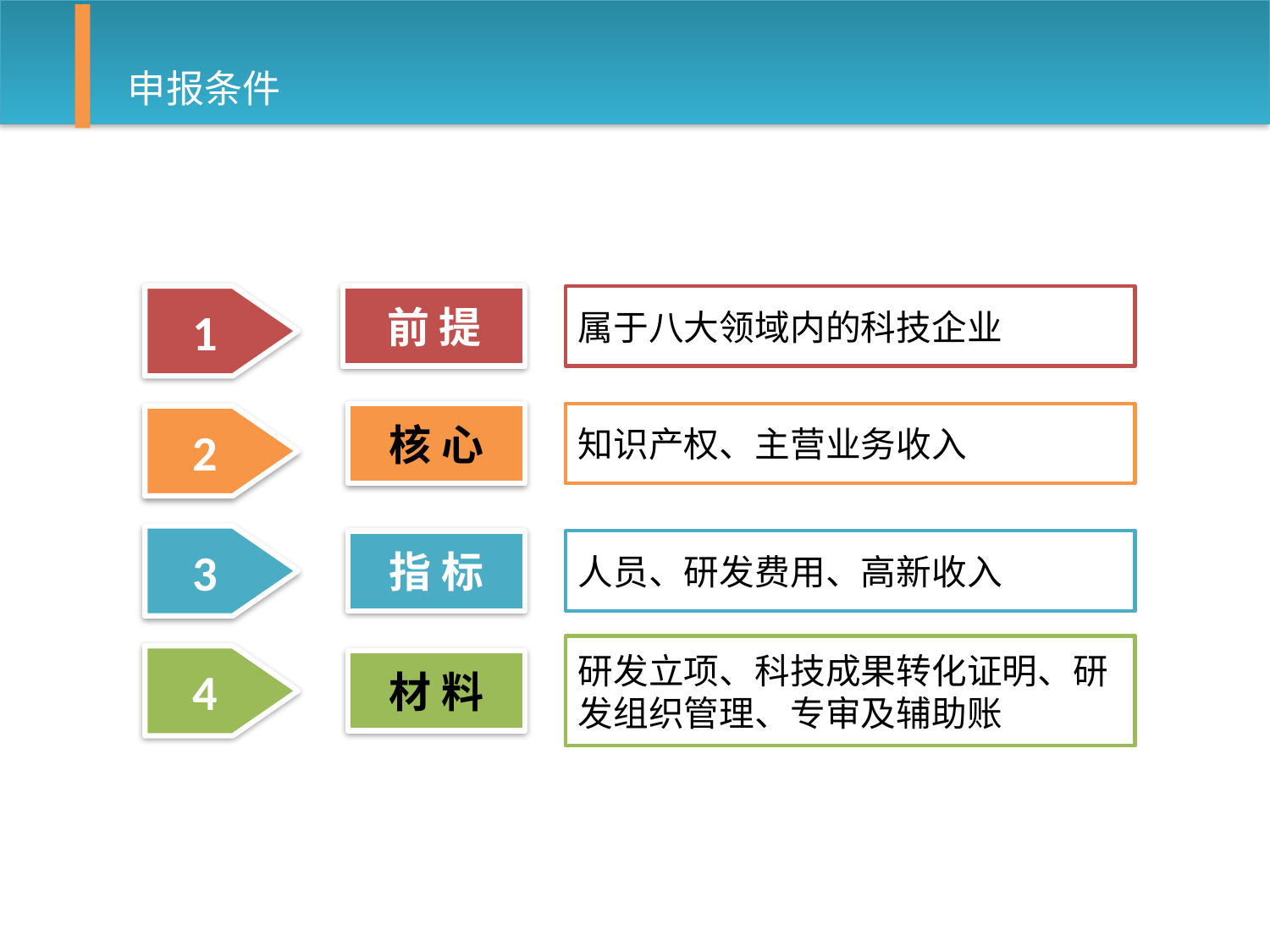

# 申报条件
1
前 提
属于八大领域内的科技企业
核 心
知识产权、主营业务收入
2
3
指 标
人员、研发费用、高新收入
研发立项、科技成果转化证明、研发组织管理、专审及辅助账
4
材 料